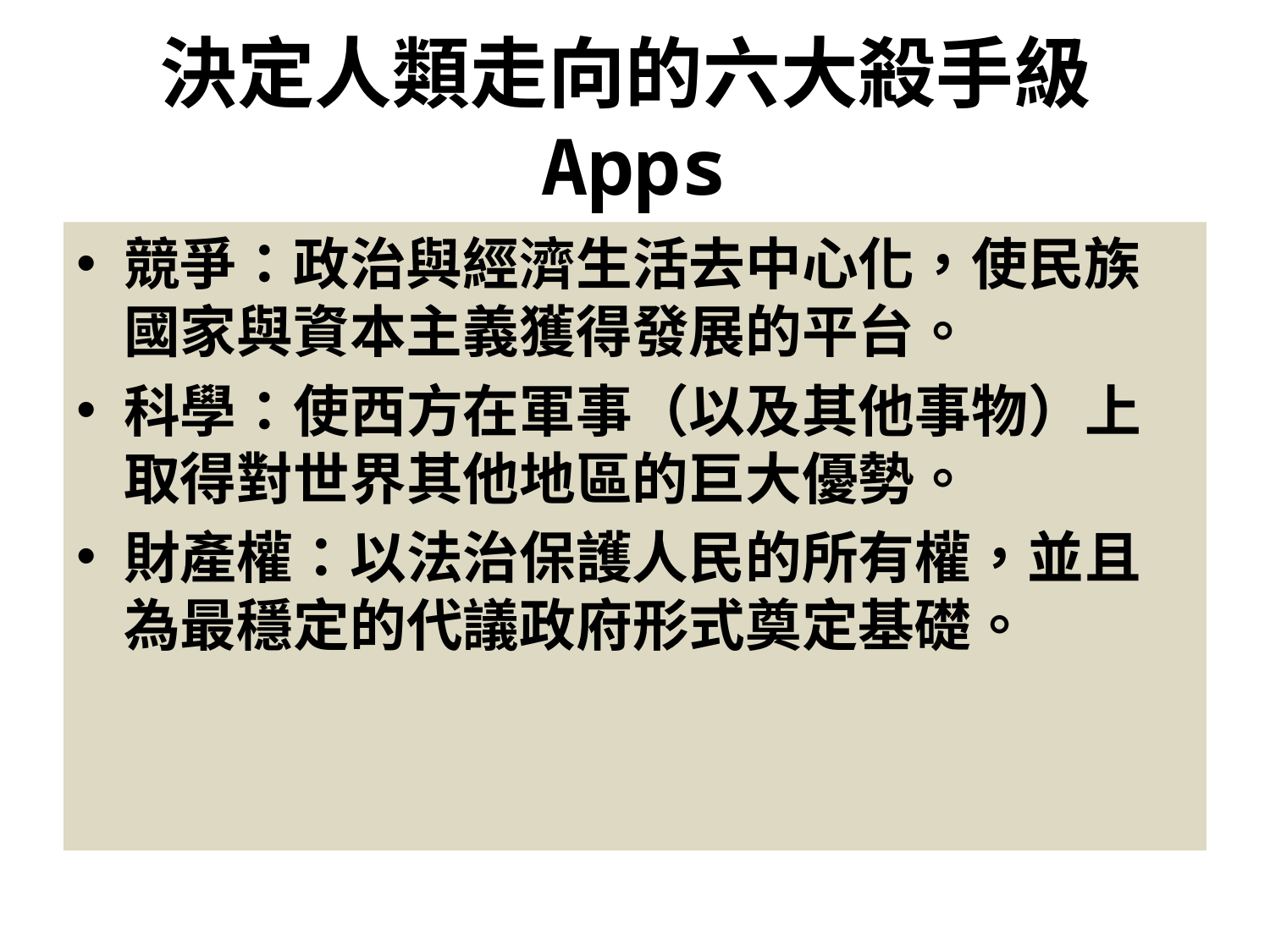

# 決定人類走向的六大殺手級Apps
競爭：政治與經濟生活去中心化，使民族國家與資本主義獲得發展的平台。
科學：使西方在軍事（以及其他事物）上取得對世界其他地區的巨大優勢。
財產權：以法治保護人民的所有權，並且為最穩定的代議政府形式奠定基礎。